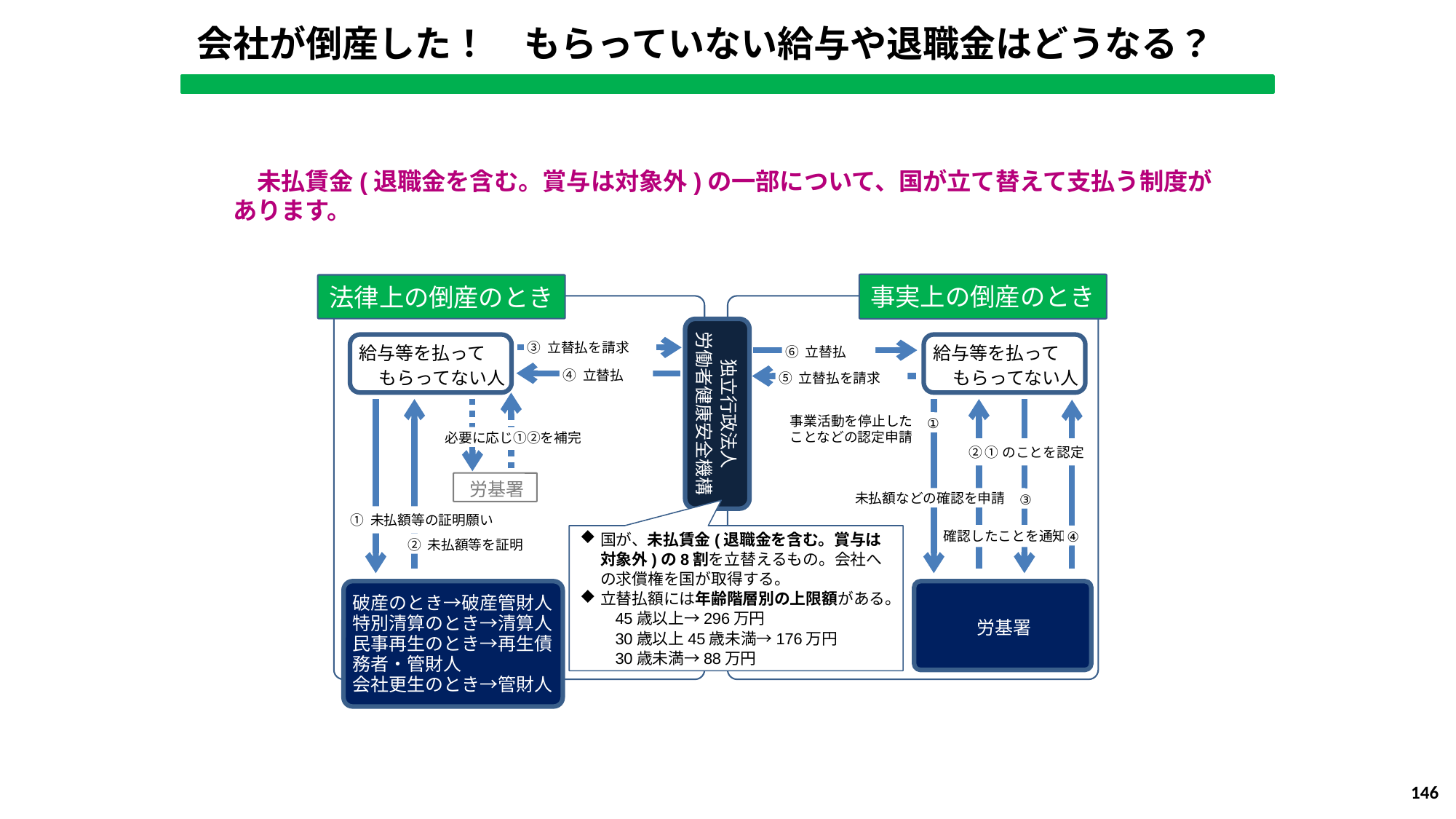

会社が倒産した！　もらっていない給与や退職金はどうなる？

　未払賃金(退職金を含む。賞与は対象外)の一部について、国が立て替えて支払う制度があります。
事実上の倒産のとき

法律上の倒産のとき

独立行政法人
労働者健康安全機構
給与等を払って
もらってない人
給与等を払って
もらってない人
③ 立替払を請求
⑥ 立替払
④ 立替払
⑤ 立替払を請求
必要に応じ①②を補完
労基署
② 未払額等を証明
事業活動を停止した
ことなどの認定申請
①
未払額などの確認を申請
③
確認したことを通知
④
② ①のことを認定
① 未払額等の証明願い
国が、未払賃金(退職金を含む。賞与は対象外)の8割を立替えるもの。会社への求償権を国が取得する。
立替払額には年齢階層別の上限額がある。
　　45歳以上→296万円
　　30歳以上45歳未満→176万円
　　30歳未満→88万円
破産のとき→破産管財人
特別清算のとき→清算人
民事再生のとき→再生債務者・管財人
会社更生のとき→管財人
労基署
146